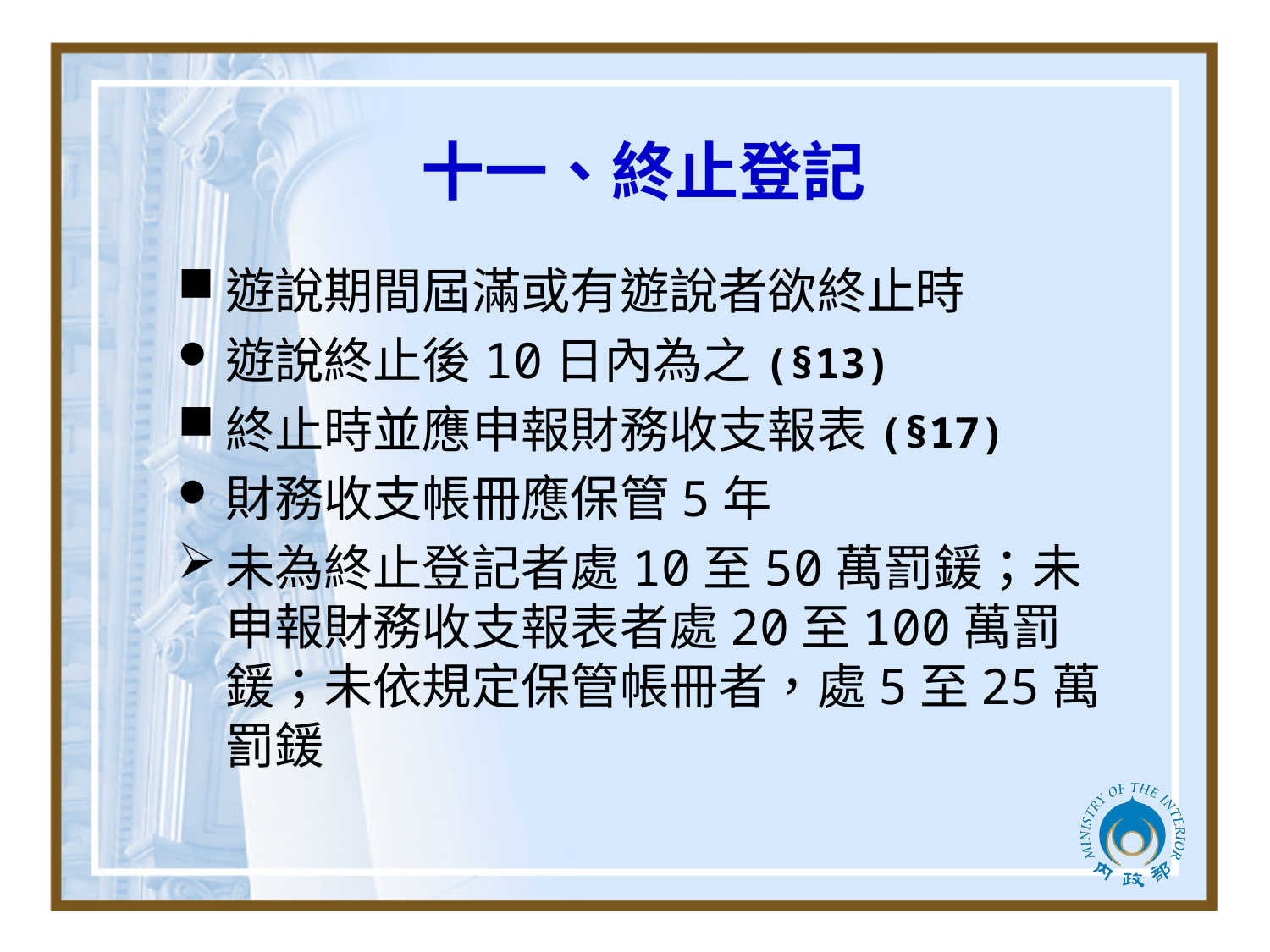

# 十一、終止登記
遊說期間屆滿或有遊說者欲終止時
遊說終止後10日內為之(§13)
終止時並應申報財務收支報表(§17)
財務收支帳冊應保管5年
未為終止登記者處10至50萬罰鍰；未申報財務收支報表者處20至100萬罰鍰；未依規定保管帳冊者，處5至25萬罰鍰